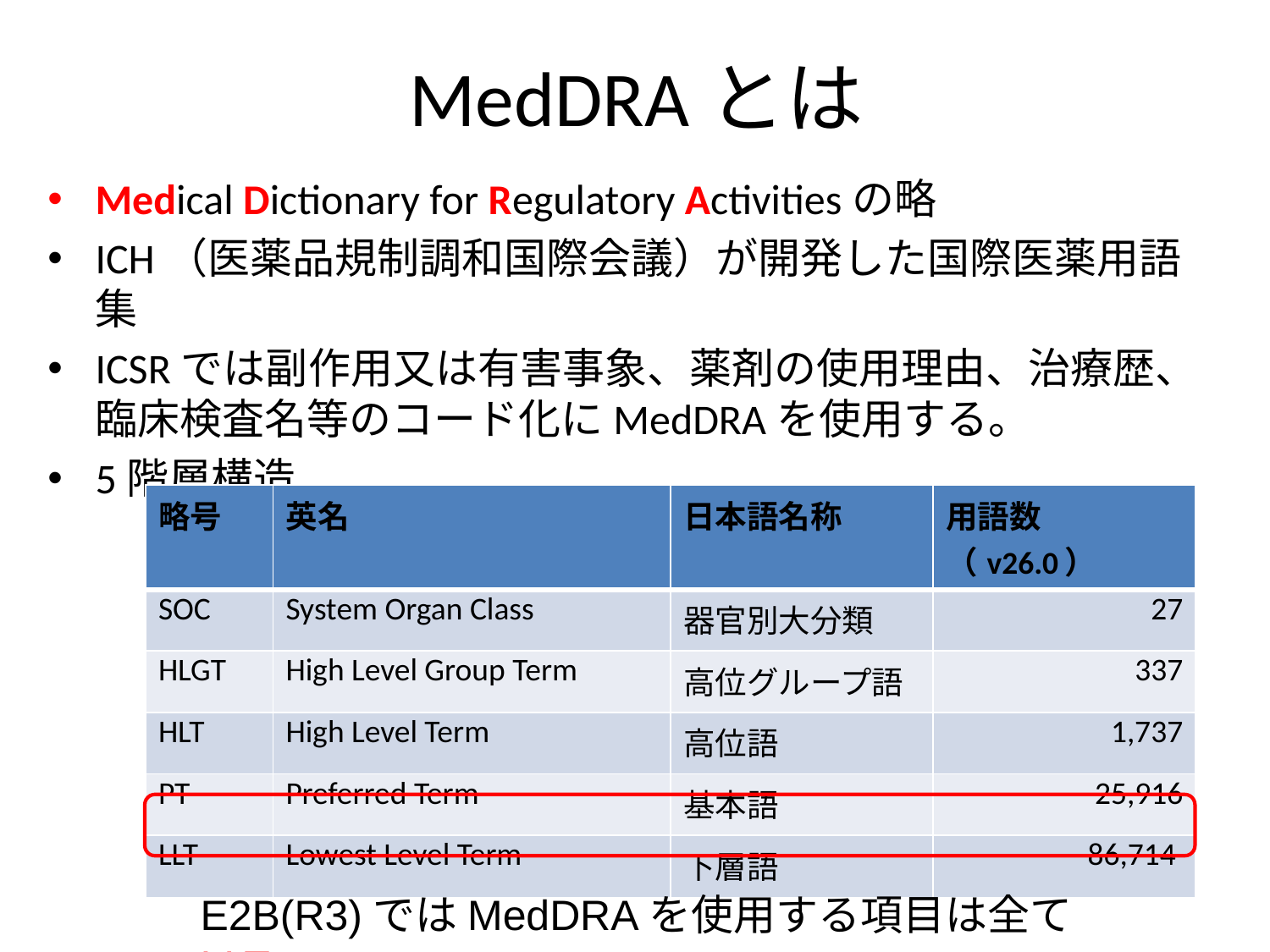

# MedDRAとは
Medical Dictionary for Regulatory Activitiesの略
ICH（医薬品規制調和国際会議）が開発した国際医薬用語集
ICSRでは副作用又は有害事象、薬剤の使用理由、治療歴、臨床検査名等のコード化にMedDRAを使用する。
5階層構造

| 略号 | 英名 | 日本語名称 | 用語数（v26.0） |
| --- | --- | --- | --- |
| SOC | System Organ Class | 器官別大分類 | 27 |
| HLGT | High Level Group Term | 高位グループ語 | 337 |
| HLT | High Level Term | 高位語 | 1,737 |
| PT | Preferred Term | 基本語 | 25,916 |
| LLT | Lowest Level Term | 下層語 | 86,714 |

E2B(R3)ではMedDRAを使用する項目は全てLLT